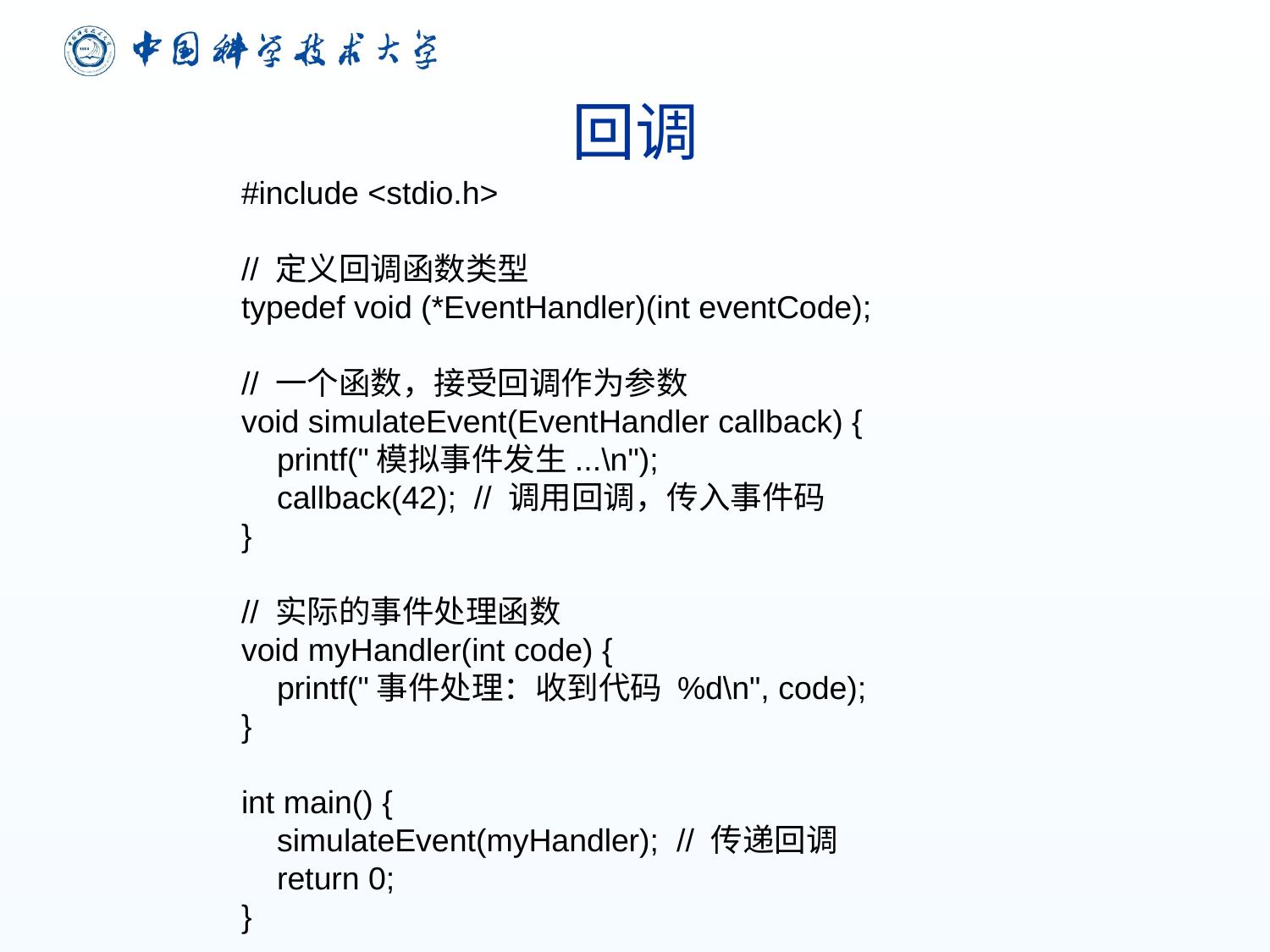

# 回调
#include <stdio.h>

// 定义回调函数类型
typedef void (*EventHandler)(int eventCode);

// 一个函数，接受回调作为参数
void simulateEvent(EventHandler callback) {
    printf("模拟事件发生...\n");
    callback(42);  // 调用回调，传入事件码
}

// 实际的事件处理函数
void myHandler(int code) {
    printf("事件处理：收到代码 %d\n", code);
}

int main() {
    simulateEvent(myHandler);  // 传递回调
    return 0;
}